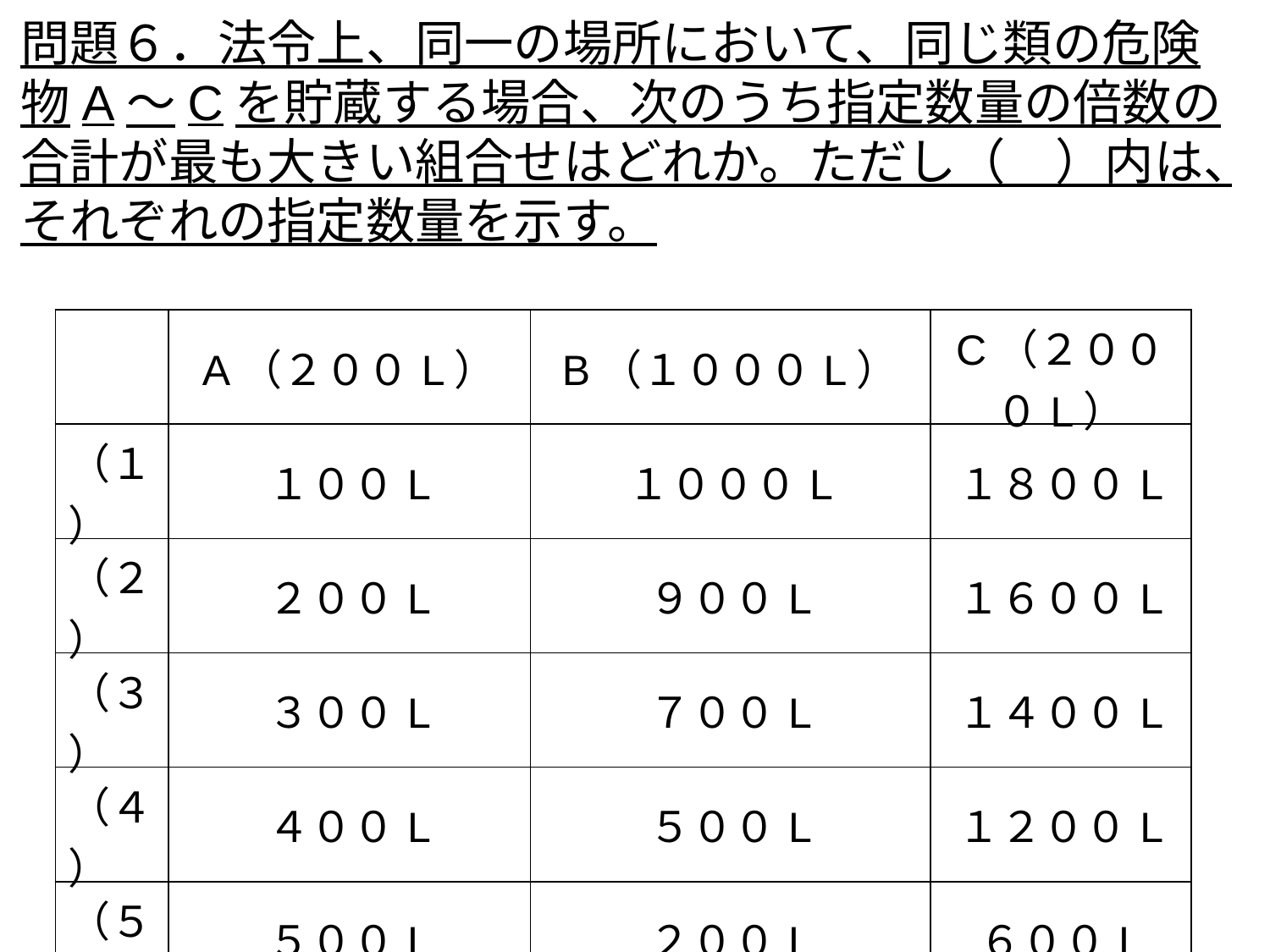

問題６．法令上、同一の場所において、同じ類の危険物A～Cを貯蔵する場合、次のうち指定数量の倍数の合計が最も大きい組合せはどれか。ただし（　）内は、それぞれの指定数量を示す。
|  | A（２００L） | B（１０００L） | C（２０００L） |
| --- | --- | --- | --- |
| （１） | １００L | １０００L | １８００L |
| （２） | ２００L | ９００L | １６００L |
| （３） | ３００L | ７００L | １４００L |
| （４） | ４００L | ５００L | １２００L |
| （５） | ５００L | ２００L | ６００L |